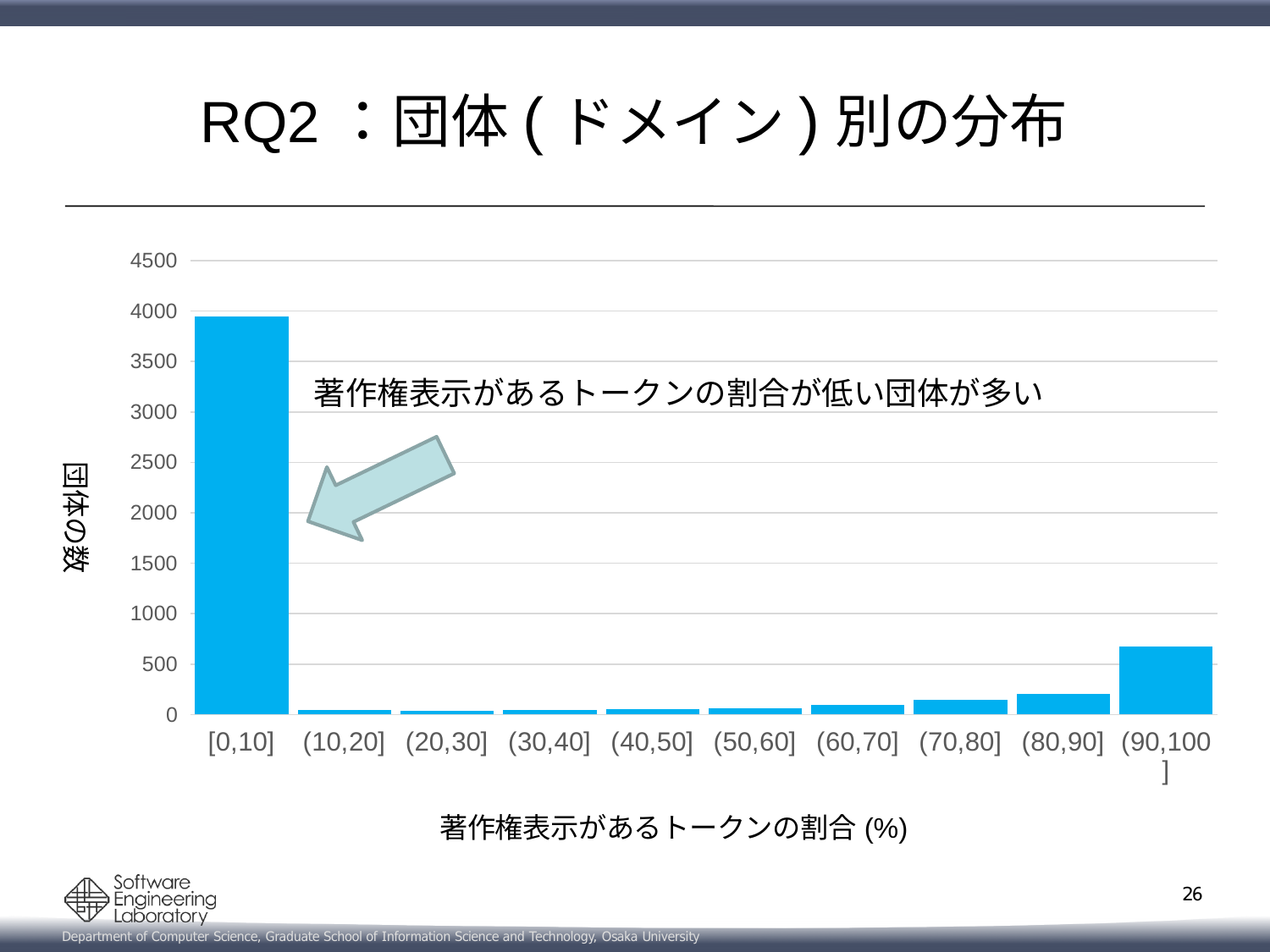

# RQ2：団体(ドメイン)別の分布

### Chart

| Category | 頻度 |
|---|---|
| [0,10] | 3949.0 |
| (10,20] | 50.0 |
| (20,30] | 38.0 |
| (30,40] | 47.0 |
| (40,50] | 53.0 |
| (50,60] | 64.0 |
| (60,70] | 100.0 |
| (70,80] | 144.0 |
| (80,90] | 206.0 |
| (90,100] | 673.0 |
著作権表示があるトークンの割合が低い団体が多い

26